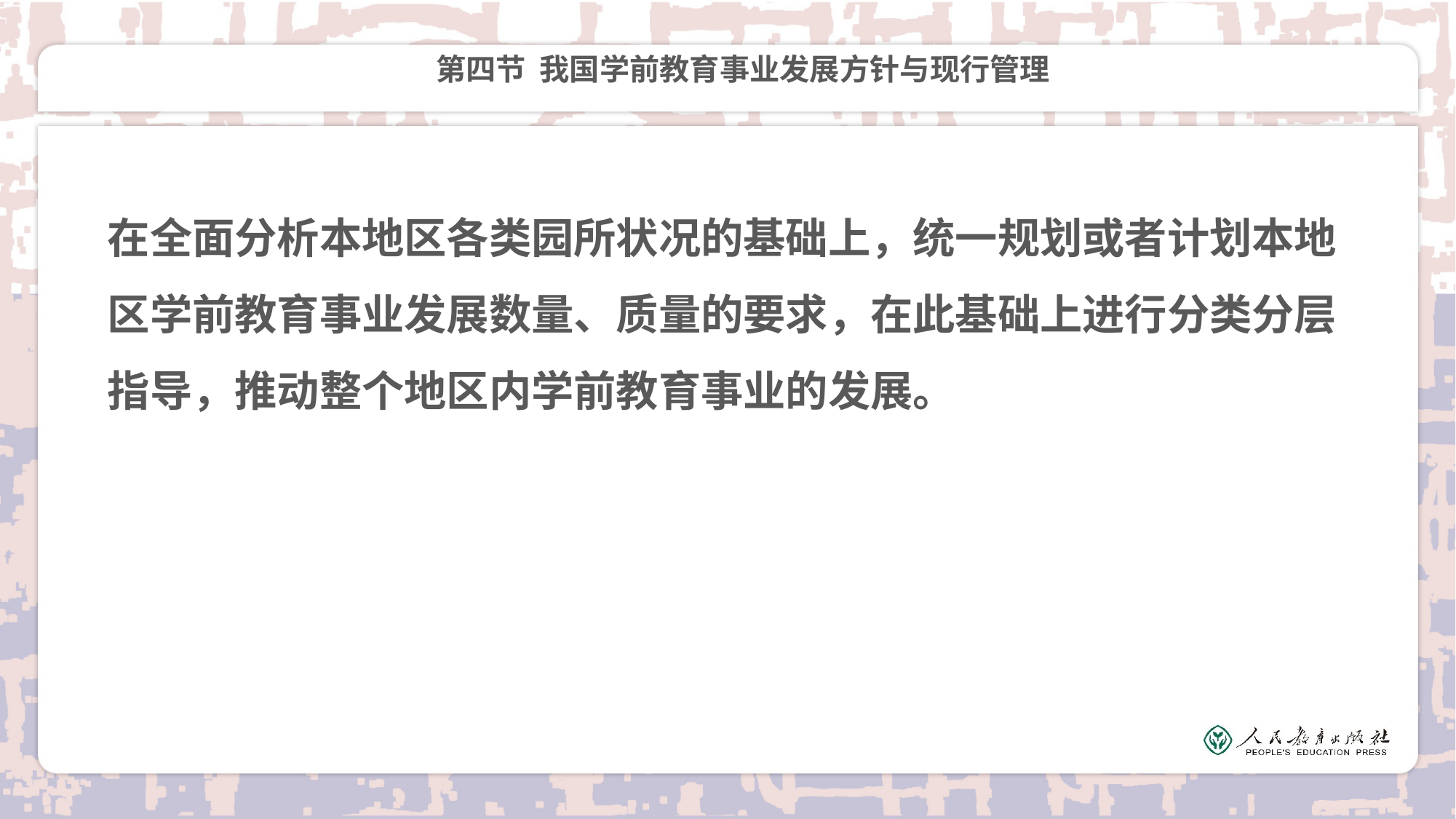

# 第四节  我国学前教育事业发展方针与现行管理
在全面分析本地区各类园所状况的基础上，统一规划或者计划本地区学前教育事业发展数量、质量的要求，在此基础上进行分类分层指导，推动整个地区内学前教育事业的发展。